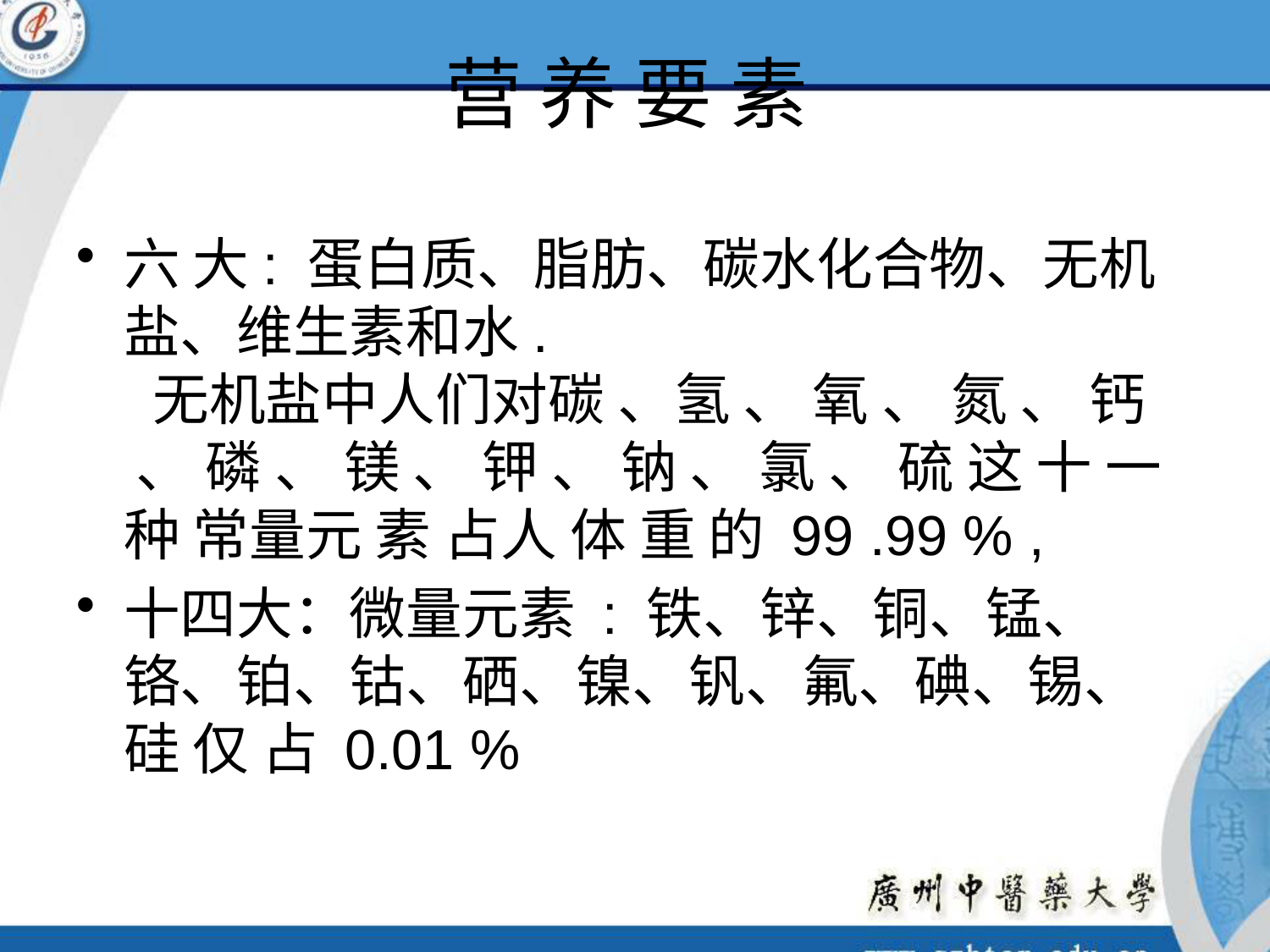

# 营 养 要 素
六 大: 蛋白质、脂肪、碳水化合物、无机盐、维生素和水.
 无机盐中人们对碳 、氢 、 氧 、 氮 、 钙 、 磷 、 镁 、 钾 、 钠 、 氯 、 硫 这 十 一种 常量元 素 占人 体 重 的 99 .99 % ,
十四大：微量元素 : 铁、锌、铜、锰、铬、铂、钴、硒、镍、钒、氟、碘、锡、硅 仅 占 0.01 %